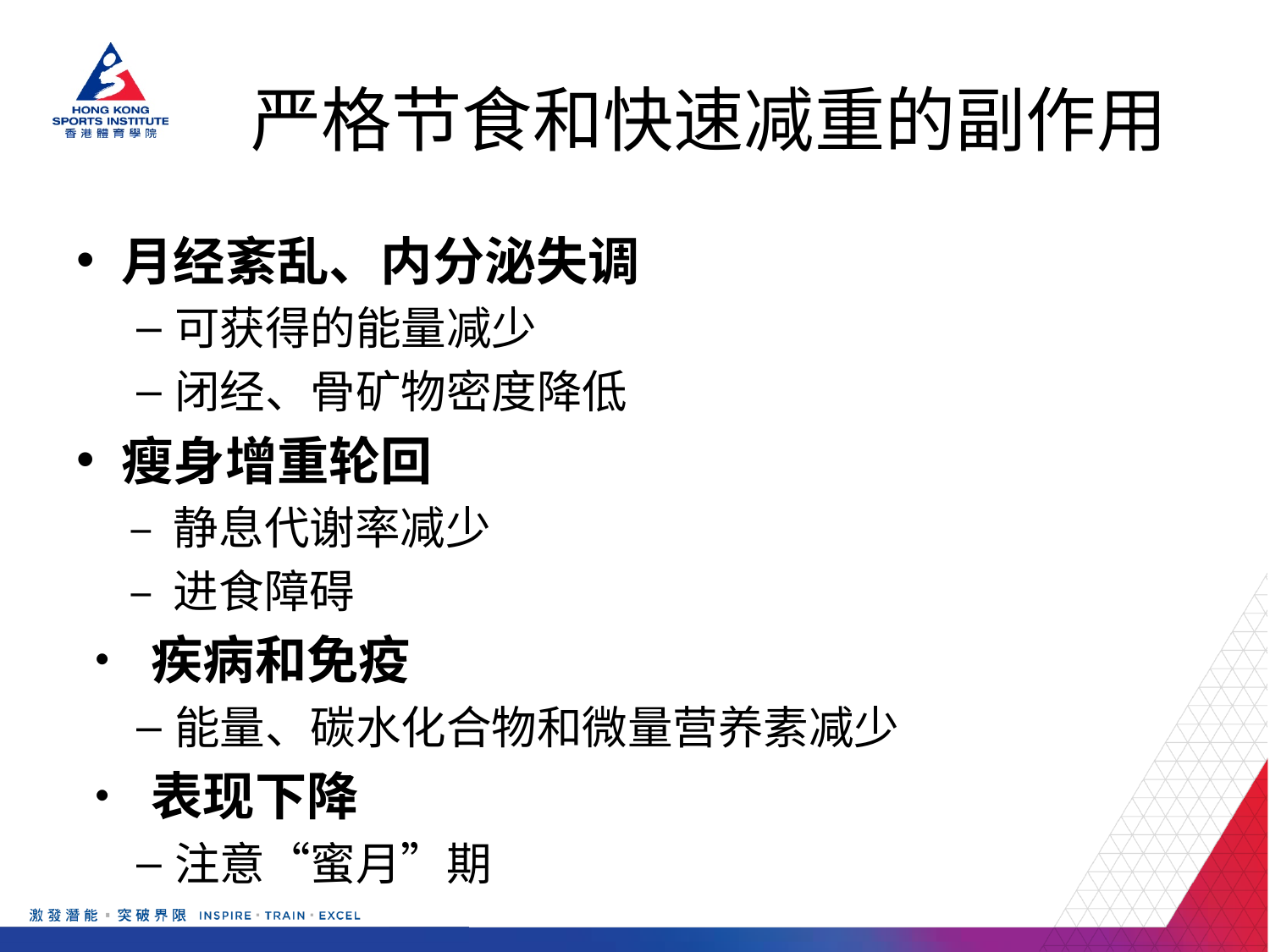

# 严格节食和快速减重的副作用
月经紊乱、内分泌失调
可获得的能量减少
闭经、骨矿物密度降低
瘦身增重轮回
– 静息代谢率减少
– 进食障碍
• 疾病和免疫
能量、碳水化合物和微量营养素减少
• 表现下降
注意“蜜月”期